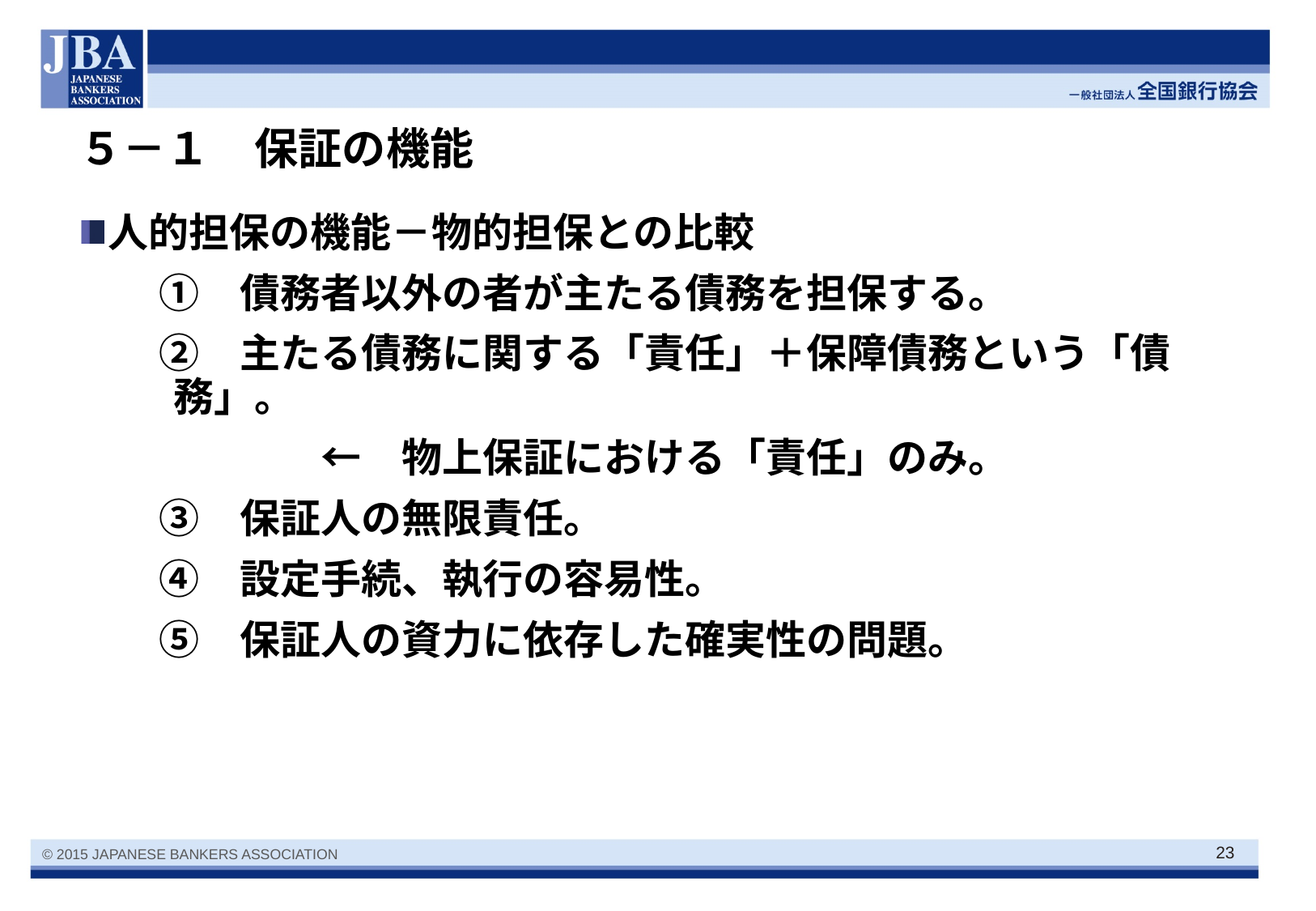

# ５－１　保証の機能
人的担保の機能－物的担保との比較
　　①　債務者以外の者が主たる債務を担保する。
　　②　主たる債務に関する「責任」＋保障債務という「債務」。
　　　　　　←　物上保証における「責任」のみ。
　　③　保証人の無限責任。
　　④　設定手続、執行の容易性。
　　⑤　保証人の資力に依存した確実性の問題。